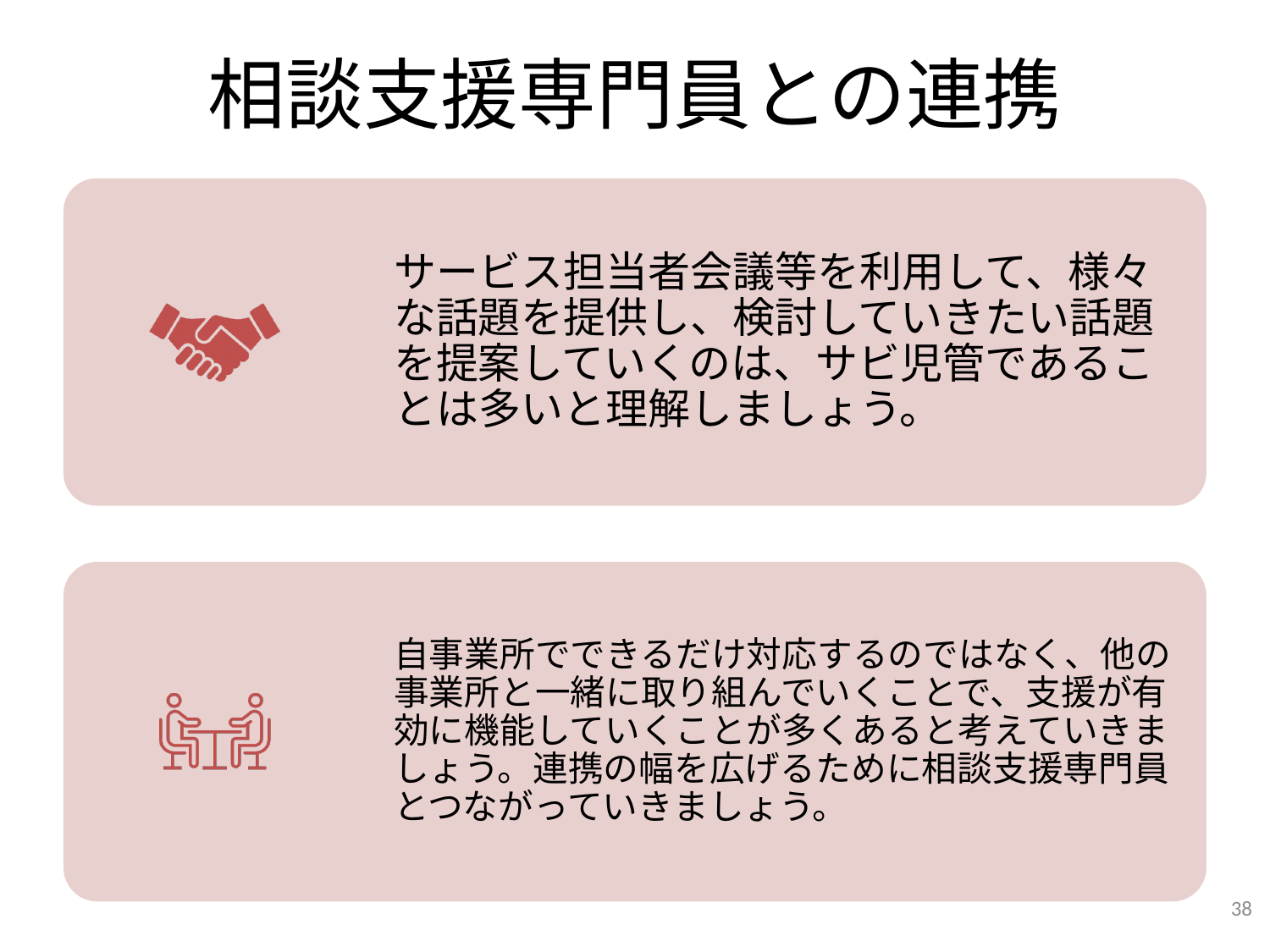

# 相談支援専門員との連携
サービス担当者会議等を利用して、様々な話題を提供し、検討していきたい話題を提案していくのは、サビ児管であることは多いと理解しましょう。
自事業所でできるだけ対応するのではなく、他の事業所と一緒に取り組んでいくことで、支援が有効に機能していくことが多くあると考えていきましょう。連携の幅を広げるために相談支援専門員とつながっていきましょう。
38